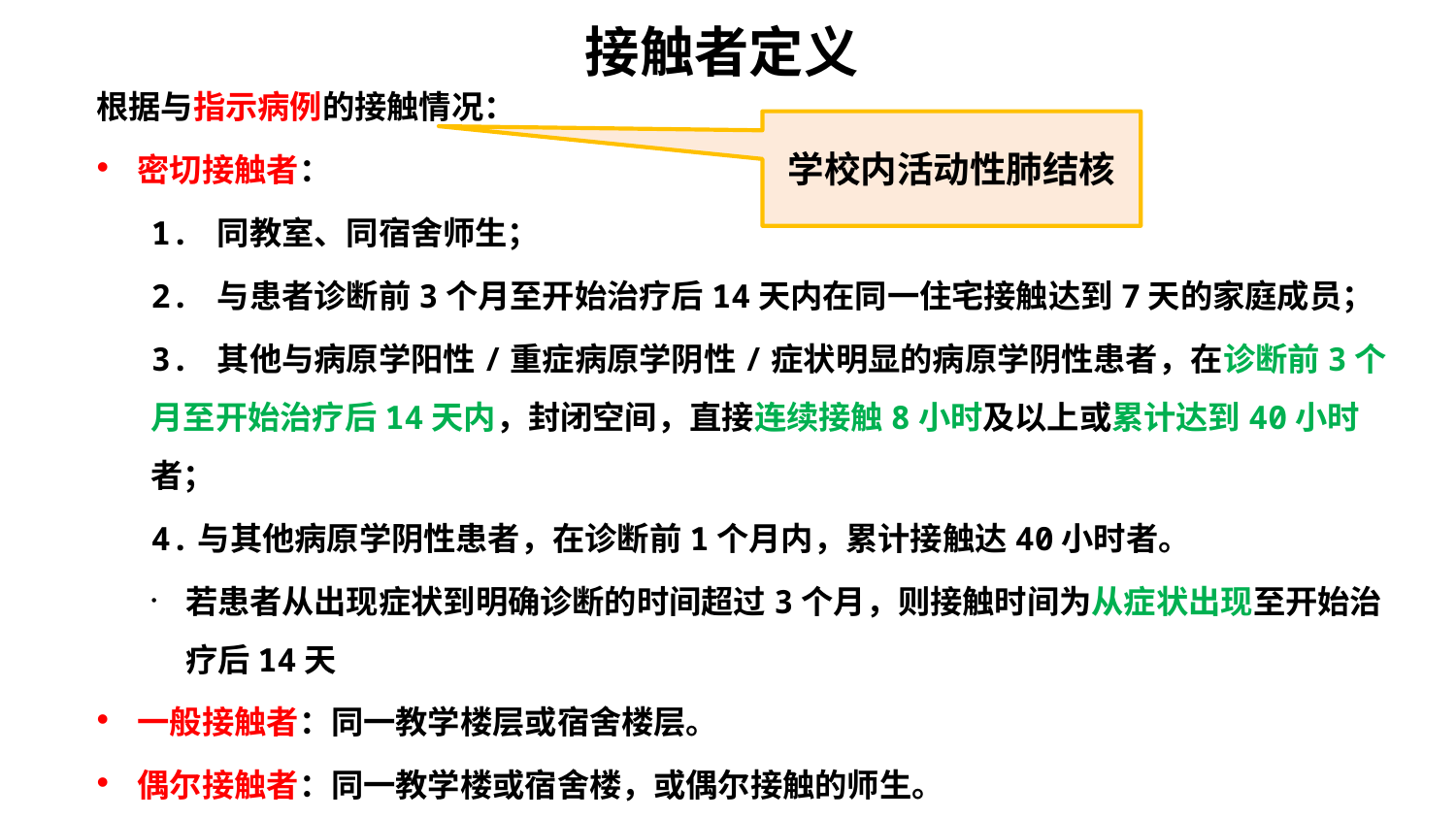

# 接触者定义
根据与指示病例的接触情况：
密切接触者：
1. 同教室、同宿舍师生；
2. 与患者诊断前3个月至开始治疗后14天内在同一住宅接触达到7天的家庭成员；
3. 其他与病原学阳性/重症病原学阴性/症状明显的病原学阴性患者，在诊断前3个月至开始治疗后14天内，封闭空间，直接连续接触8小时及以上或累计达到40小时者；
4.与其他病原学阴性患者，在诊断前1个月内，累计接触达40小时者。
若患者从出现症状到明确诊断的时间超过3个月，则接触时间为从症状出现至开始治疗后14天
一般接触者：同一教学楼层或宿舍楼层。
偶尔接触者：同一教学楼或宿舍楼，或偶尔接触的师生。
教职员工等依据接触方式、接触程度和接触时间综合判定。
学校内活动性肺结核
11